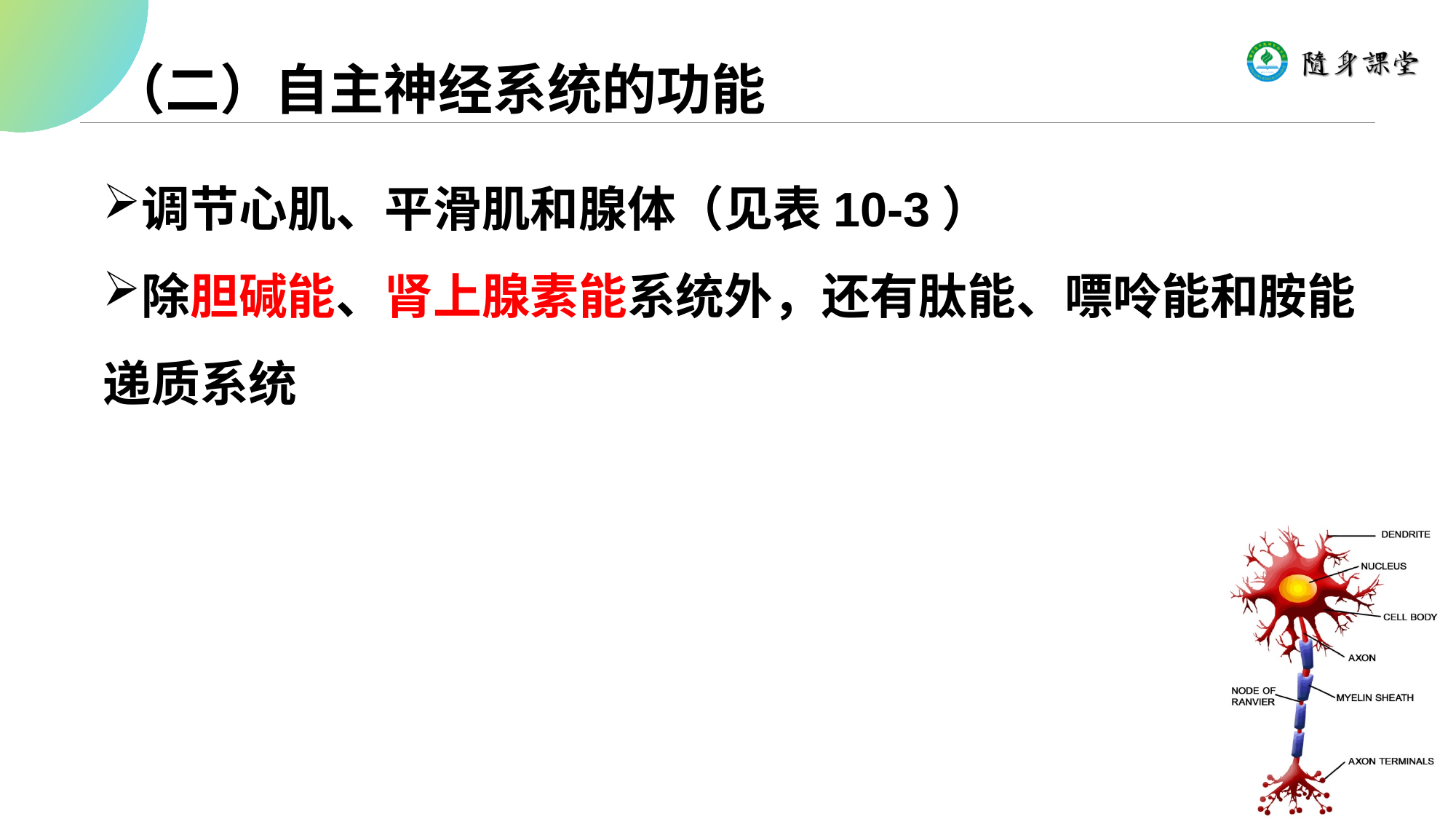

# （二）自主神经系统的功能
调节心肌、平滑肌和腺体（见表10-3）
除胆碱能、肾上腺素能系统外，还有肽能、嘌呤能和胺能递质系统